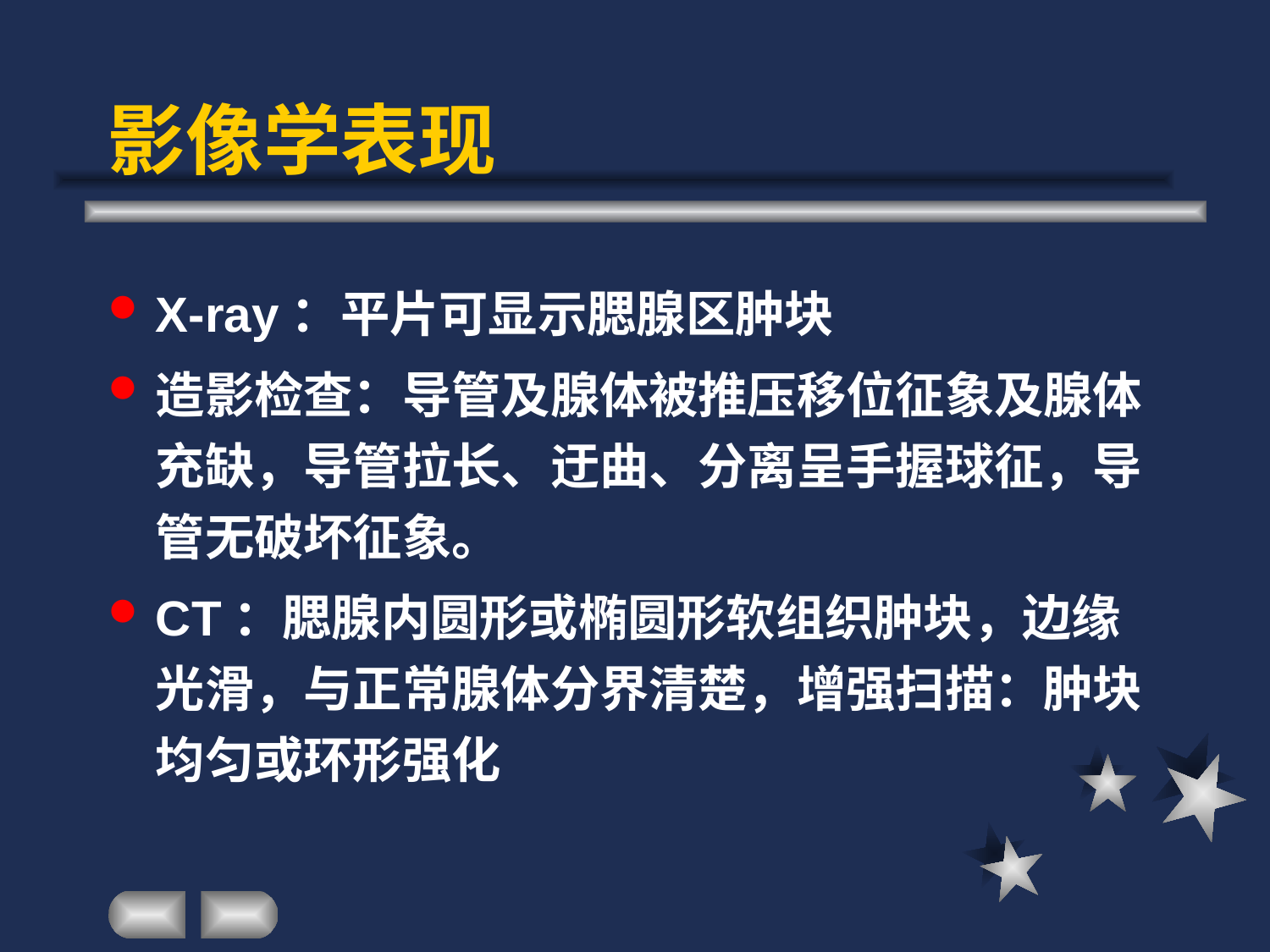

# 影像学表现
X-ray：平片可显示腮腺区肿块
造影检查：导管及腺体被推压移位征象及腺体充缺，导管拉长、迂曲、分离呈手握球征，导管无破坏征象。
CT：腮腺内圆形或椭圆形软组织肿块，边缘光滑，与正常腺体分界清楚，增强扫描：肿块均匀或环形强化